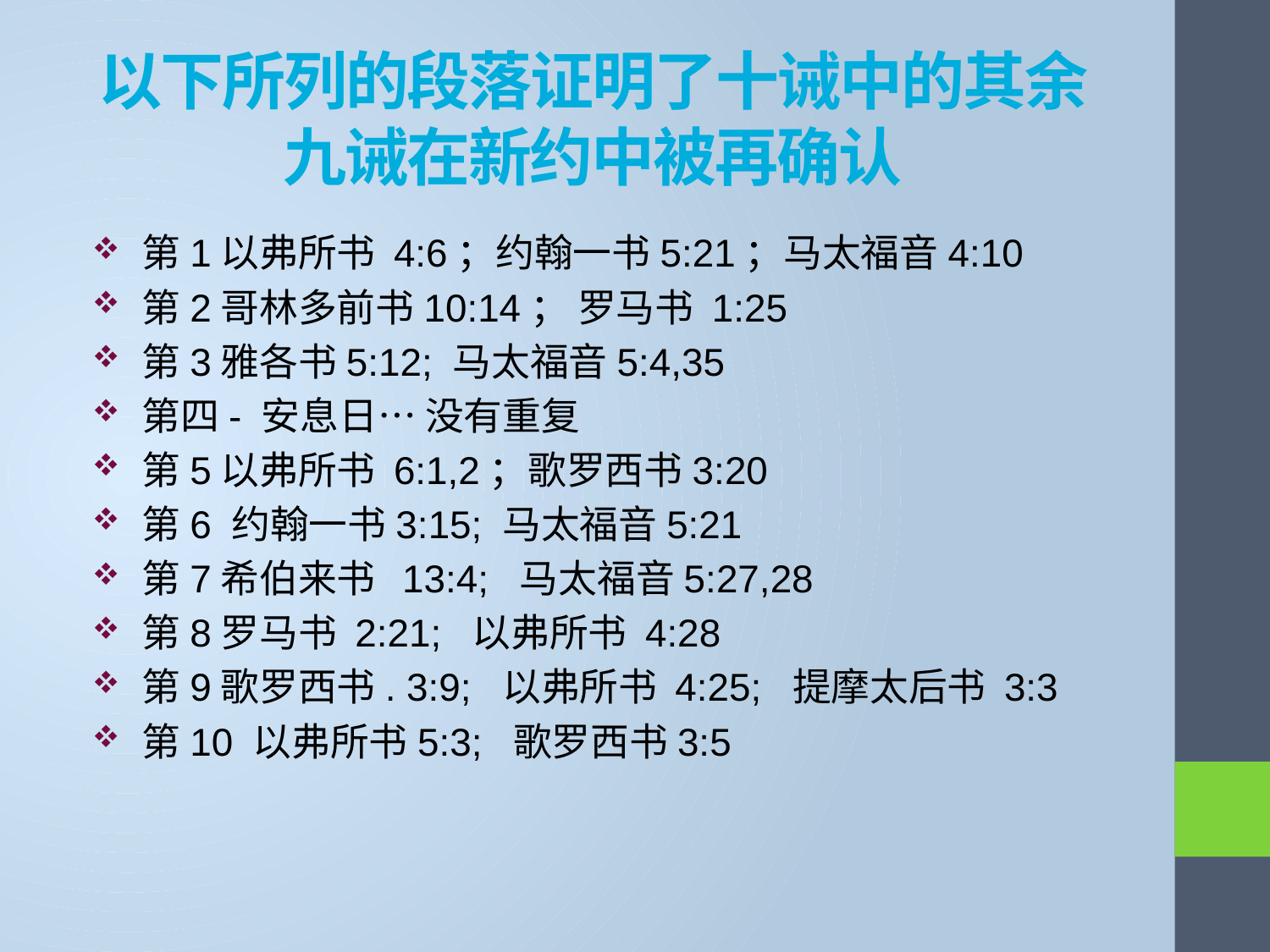

# 以下所列的段落证明了十诫中的其余九诫在新约中被再确认
 第1以弗所书 4:6；约翰一书5:21；马太福音4:10
 第2哥林多前书10:14； 罗马书 1:25
 第3雅各书5:12; 马太福音5:4,35
 第四- 安息日… 没有重复
 第5以弗所书 6:1,2；歌罗西书3:20
 第6 约翰一书3:15; 马太福音5:21
 第7希伯来书  13:4;  马太福音5:27,28
 第8罗马书 2:21;  以弗所书 4:28
 第9歌罗西书. 3:9;  以弗所书 4:25;  提摩太后书 3:3
 第10 以弗所书5:3;  歌罗西书3:5